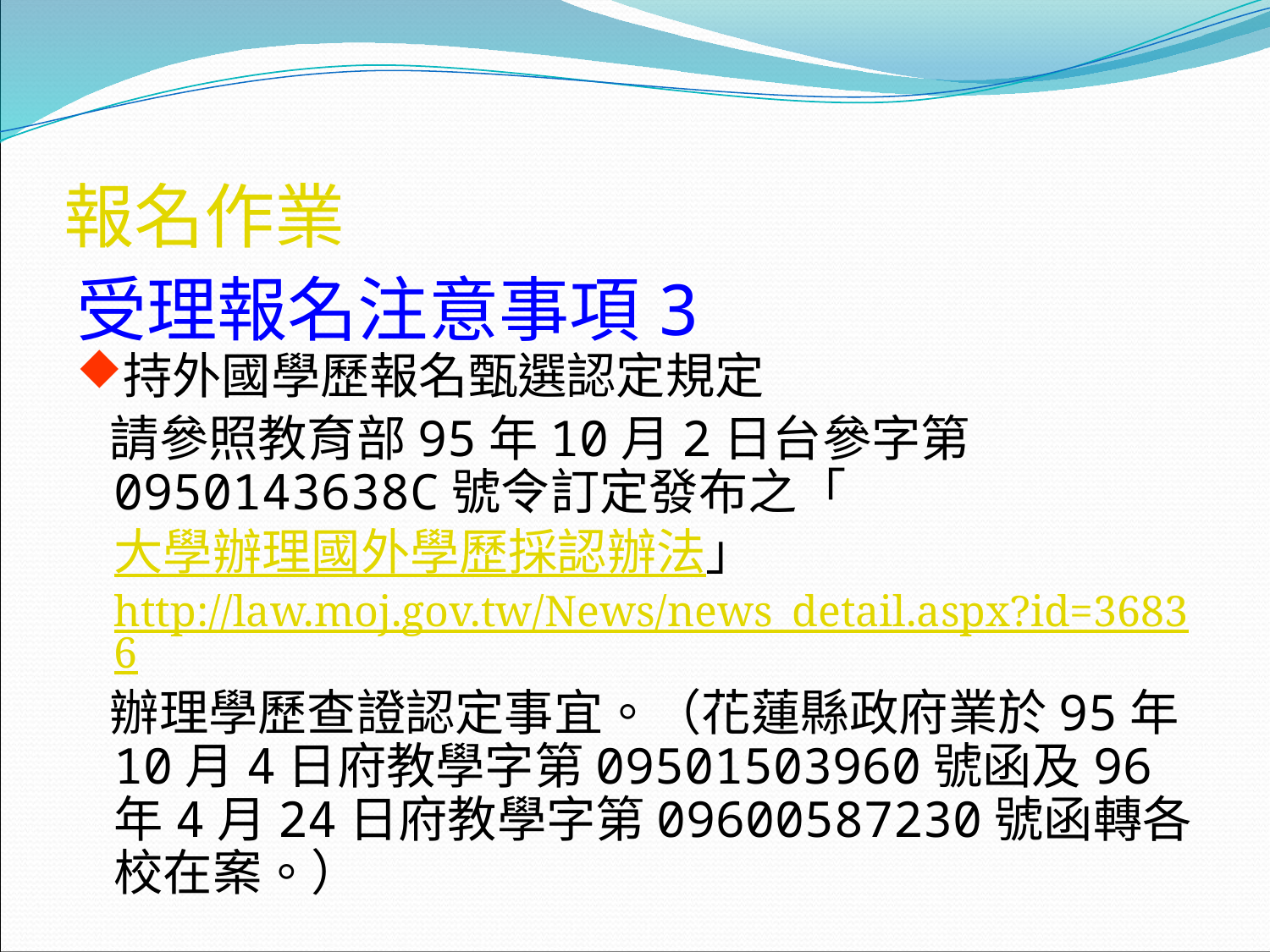

# 報名作業
受理報名注意事項3
持外國學歷報名甄選認定規定
  請參照教育部95年10月2日台參字第0950143638C號令訂定發布之「大學辦理國外學歷採認辦法」http://law.moj.gov.tw/News/news_detail.aspx?id=36836
  辦理學歷查證認定事宜。（花蓮縣政府業於95年10月4日府教學字第09501503960號函及96年4月24日府教學字第09600587230號函轉各校在案。）